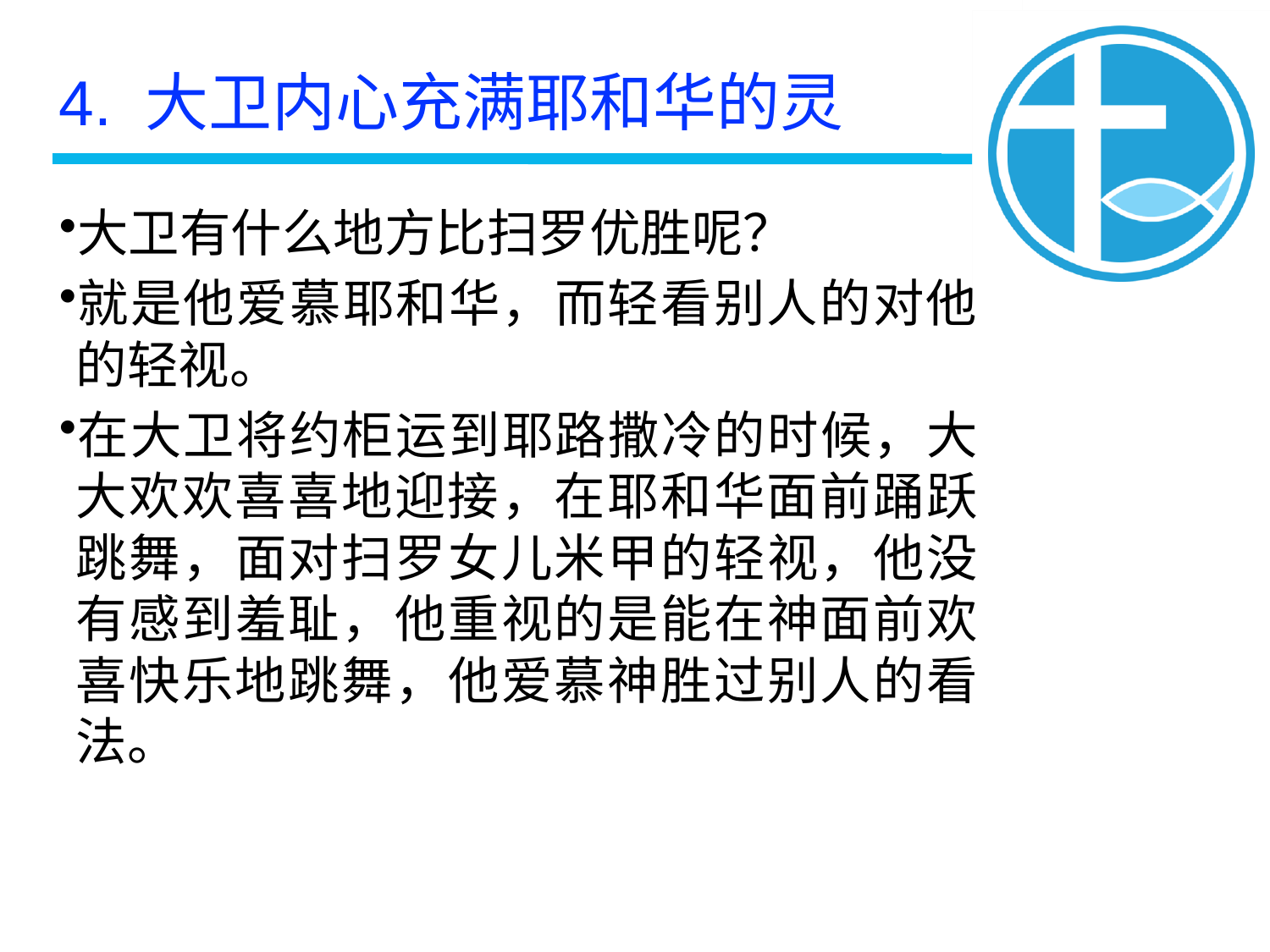

4. 大卫内心充满耶和华的灵
大卫有什么地方比扫罗优胜呢？
就是他爱慕耶和华，而轻看别人的对他的轻视。
在大卫将约柜运到耶路撒冷的时候，大大欢欢喜喜地迎接，在耶和华面前踊跃跳舞，面对扫罗女儿米甲的轻视，他没有感到羞耻，他重视的是能在神面前欢喜快乐地跳舞，他爱慕神胜过别人的看法。